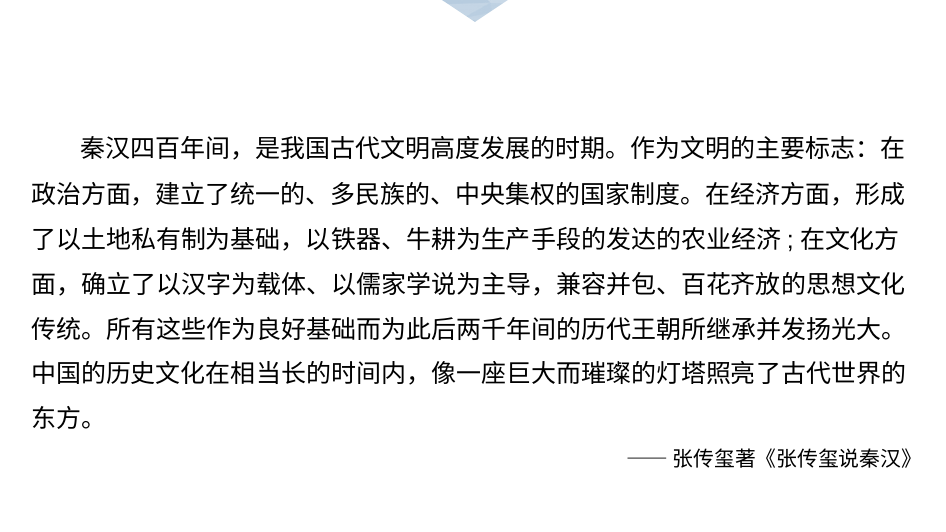

秦汉四百年间，是我国古代文明高度发展的时期。作为文明的主要标志：在政治方面，建立了统一的、多民族的、中央集权的国家制度。在经济方面，形成了以土地私有制为基础，以铁器、牛耕为生产手段的发达的农业经济;在文化方面，确立了以汉字为载体、以儒家学说为主导，兼容并包、百花齐放的思想文化传统。所有这些作为良好基础而为此后两千年间的历代王朝所继承并发扬光大。中国的历史文化在相当长的时间内，像一座巨大而璀璨的灯塔照亮了古代世界的东方。
                                             ——张传玺著《张传玺说秦汉》